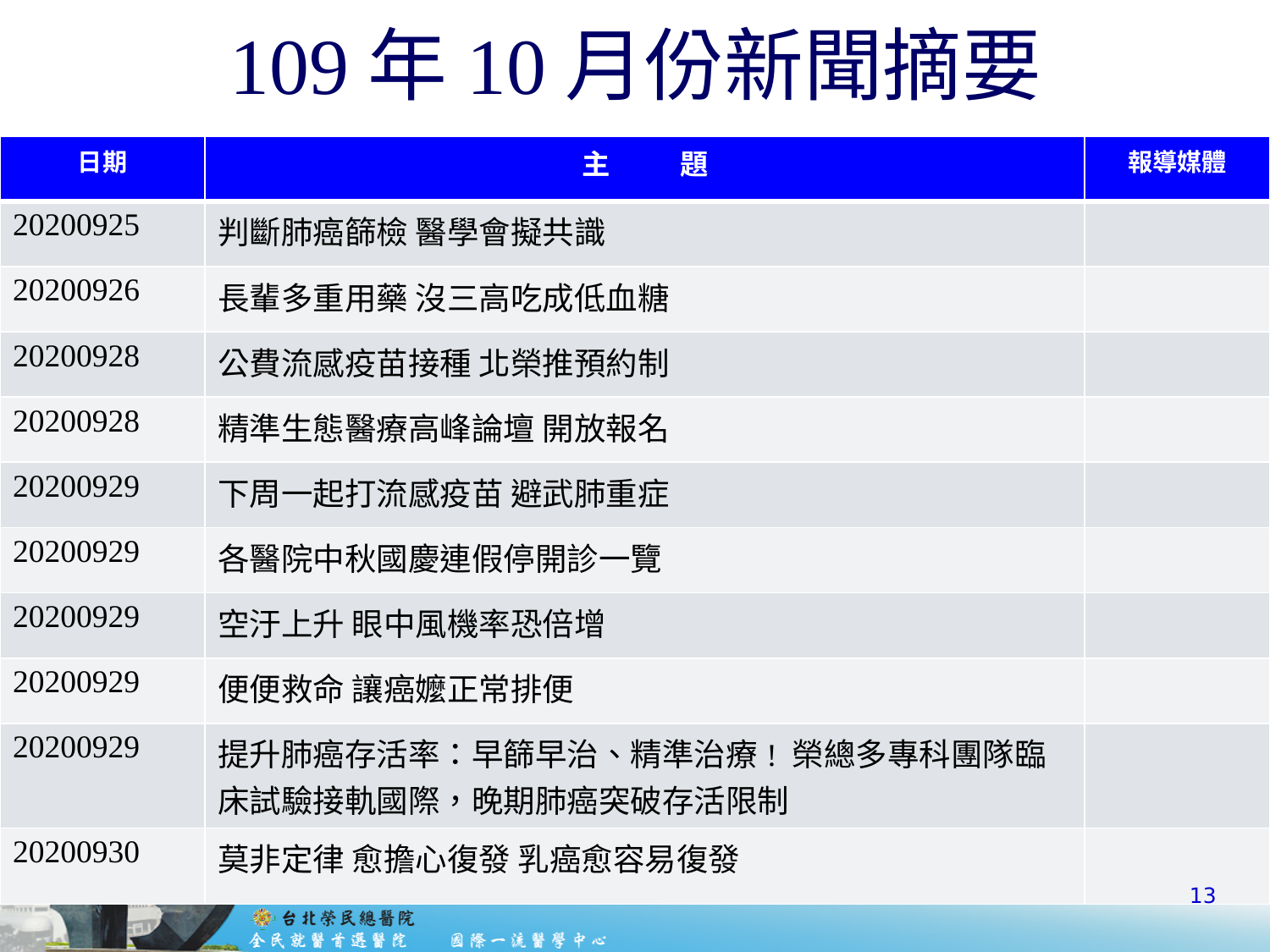

# 109年10月份新聞摘要
| 日期 | 主 題 | 報導媒體 |
| --- | --- | --- |
| 20200925 | 判斷肺癌篩檢 醫學會擬共識 |  |
| 20200926 | 長輩多重用藥 沒三高吃成低血糖 |  |
| 20200928 | 公費流感疫苗接種 北榮推預約制 |  |
| 20200928 | 精準生態醫療高峰論壇 開放報名 |  |
| 20200929 | 下周一起打流感疫苗 避武肺重症 |  |
| 20200929 | 各醫院中秋國慶連假停開診一覽 |  |
| 20200929 | 空汙上升 眼中風機率恐倍增 |  |
| 20200929 | 便便救命 讓癌嬤正常排便 |  |
| 20200929 | 提升肺癌存活率：早篩早治、精準治療! 榮總多專科團隊臨床試驗接軌國際，晚期肺癌突破存活限制 |  |
| 20200930 | 莫非定律 愈擔心復發 乳癌愈容易復發 |  |
13